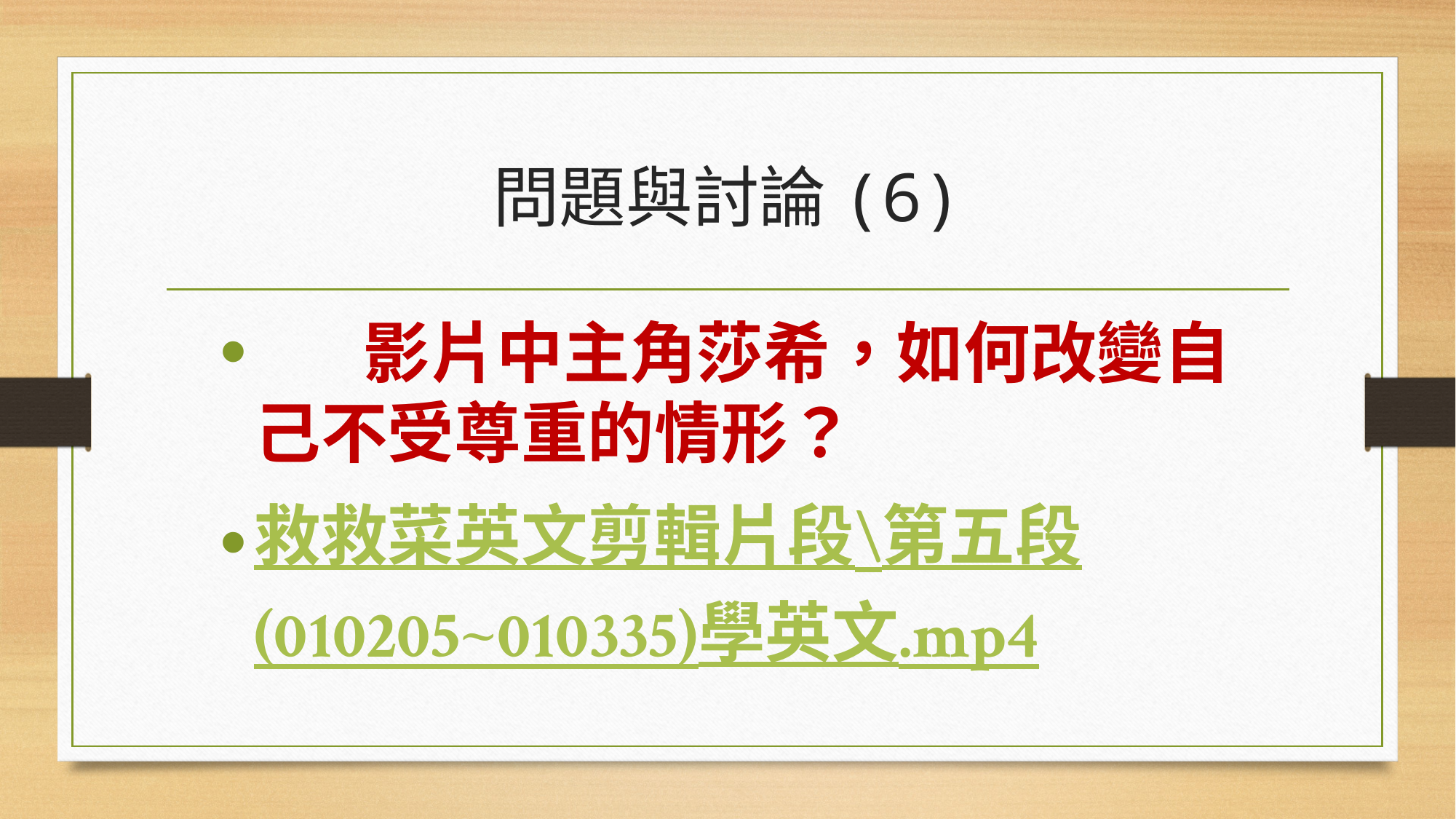

# 問題與討論(6)
	影片中主角莎希，如何改變自己不受尊重的情形？
救救菜英文剪輯片段\第五段(010205~010335)學英文.mp4